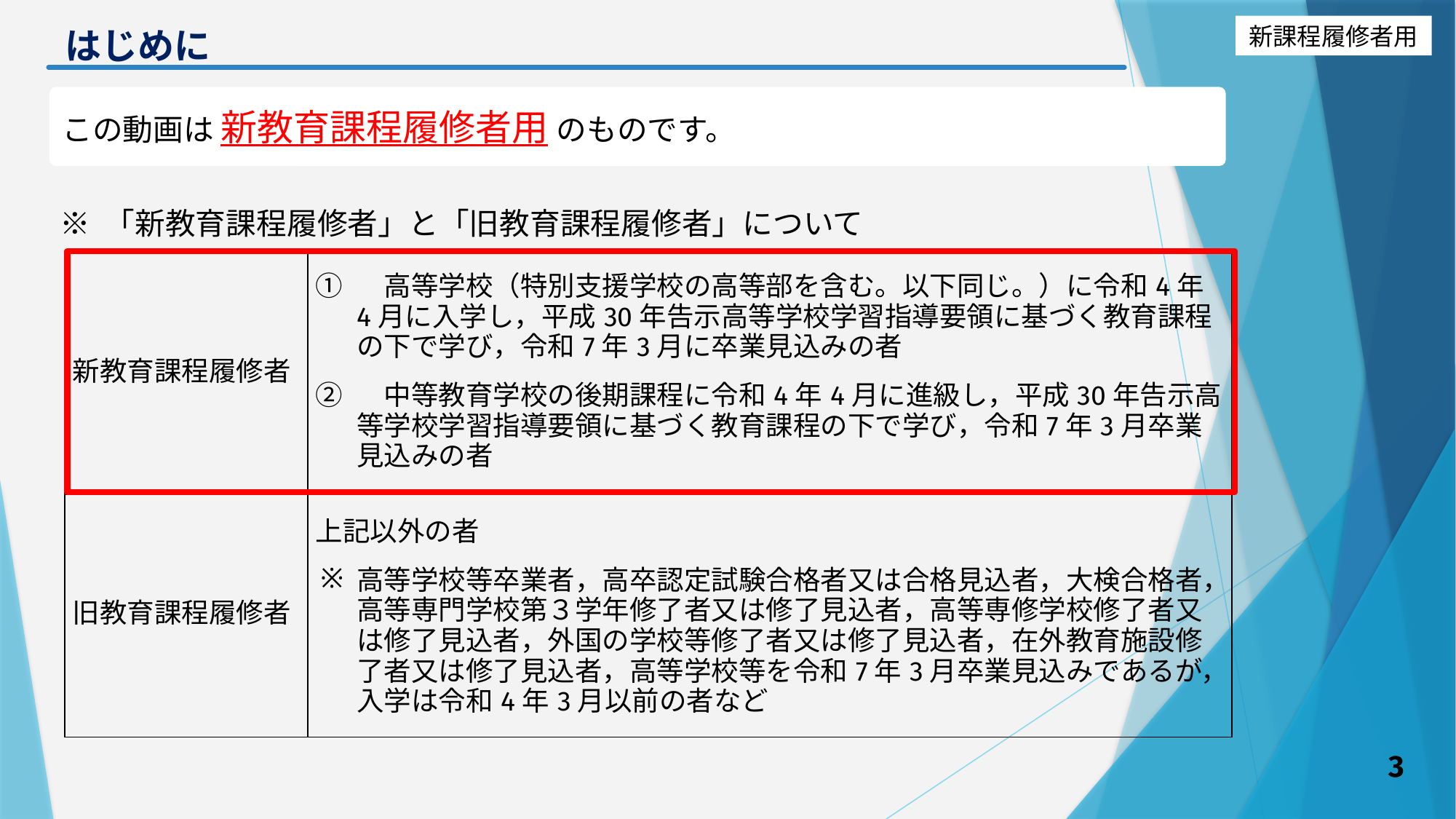

# はじめに
この動画は 新教育課程履修者用 のものです。
※ 「新教育課程履修者」と「旧教育課程履修者」について

| 新教育課程履修者 | 高等学校（特別支援学校の高等部を含む。以下同じ。）に令和4年4月に入学し，平成30年告示高等学校学習指導要領に基づく教育課程の下で学び，令和7年3月に卒業見込みの者 　中等教育学校の後期課程に令和4年4月に進級し，平成30年告示高等学校学習指導要領に基づく教育課程の下で学び，令和7年3月卒業見込みの者 |
| --- | --- |
| 旧教育課程履修者 | 上記以外の者 高等学校等卒業者，高卒認定試験合格者又は合格見込者，大検合格者，高等専門学校第３学年修了者又は修了見込者，高等専修学校修了者又は修了見込者，外国の学校等修了者又は修了見込者，在外教育施設修了者又は修了見込者，高等学校等を令和7年3月卒業見込みであるが，入学は令和4年3月以前の者など |
3